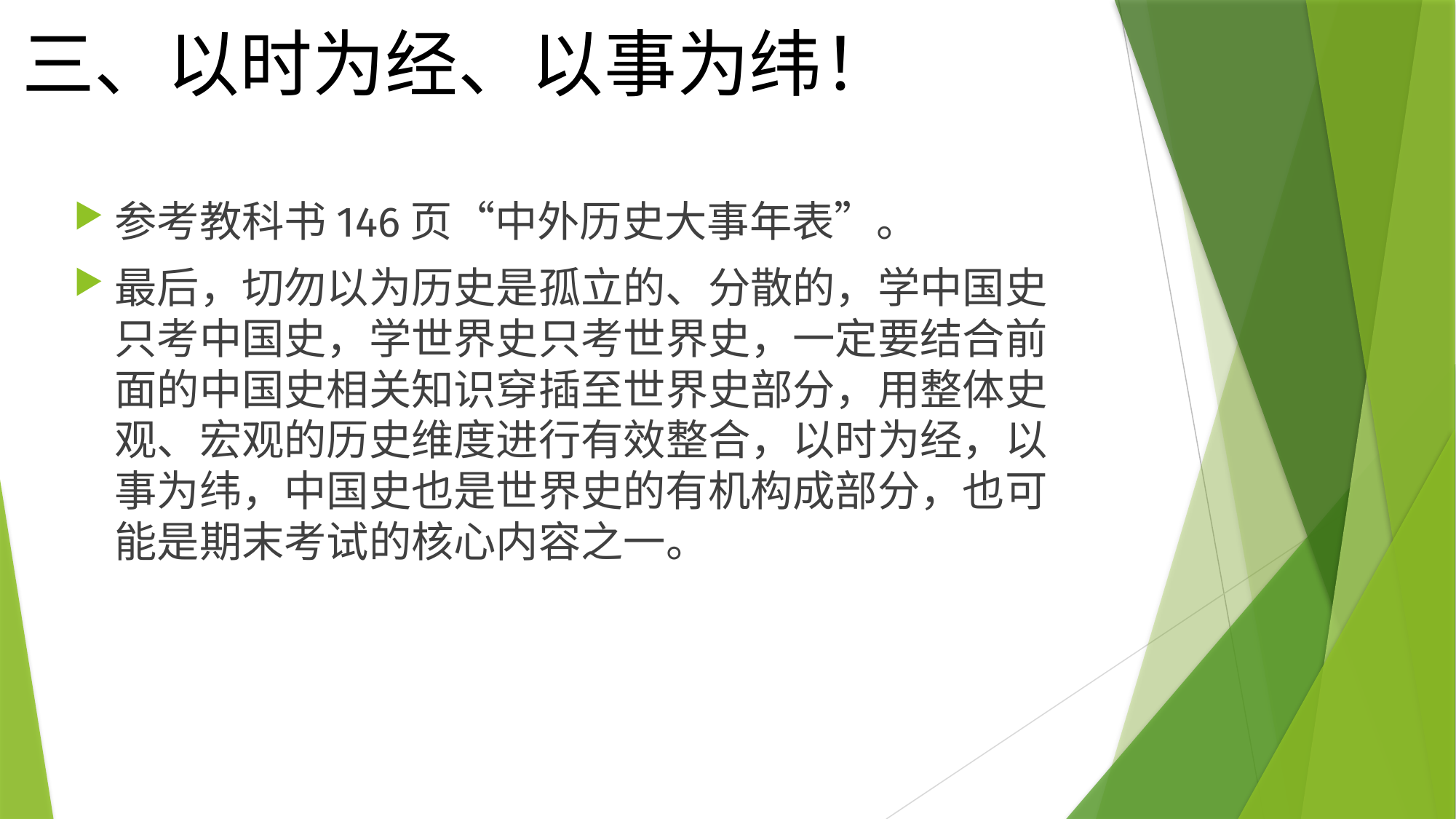

# 三、以时为经、以事为纬！
参考教科书146页“中外历史大事年表”。
最后，切勿以为历史是孤立的、分散的，学中国史只考中国史，学世界史只考世界史，一定要结合前面的中国史相关知识穿插至世界史部分，用整体史观、宏观的历史维度进行有效整合，以时为经，以事为纬，中国史也是世界史的有机构成部分，也可能是期末考试的核心内容之一。